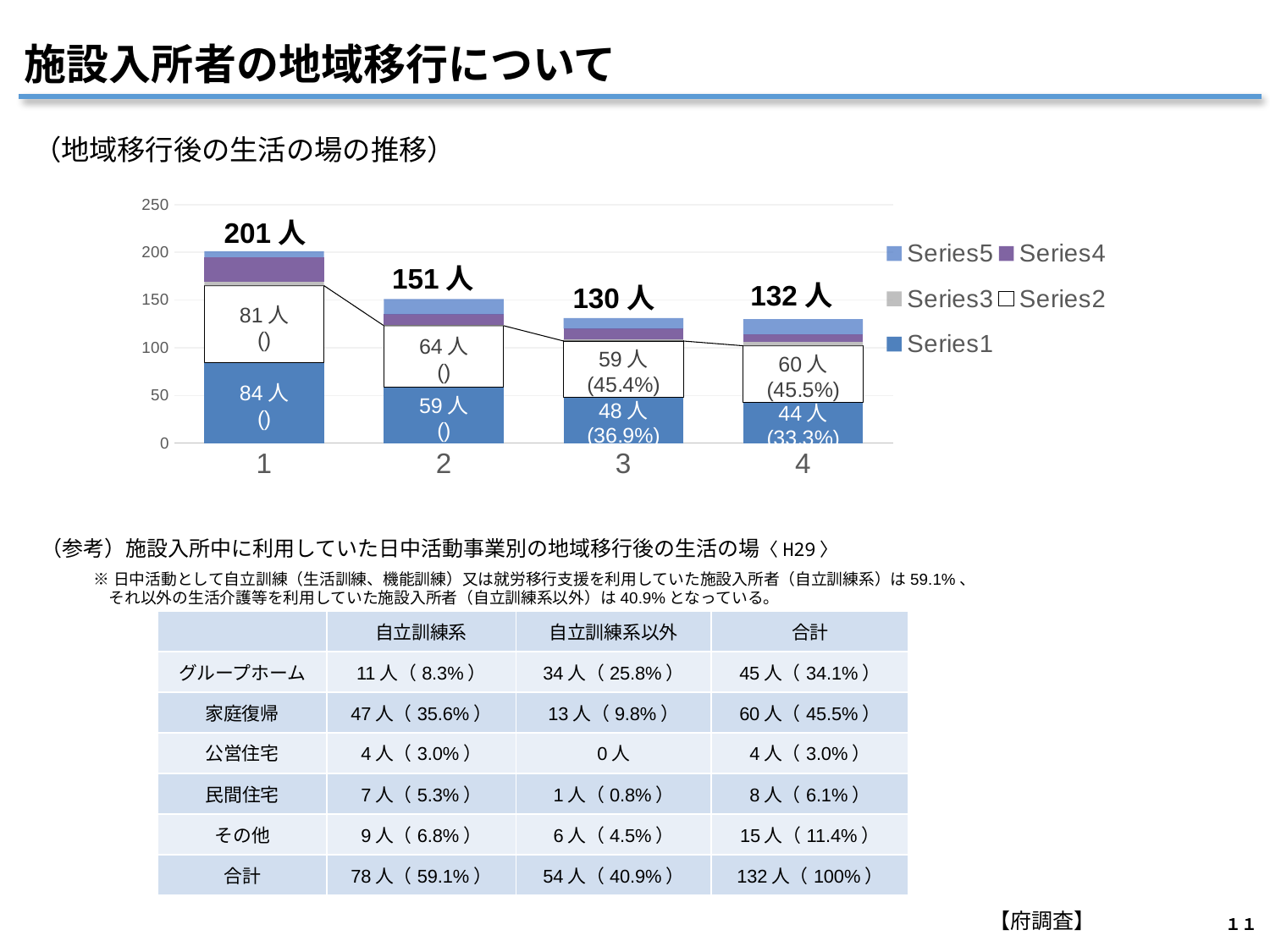

# 施設入所者の地域移行について
（地域移行後の生活の場の推移）

### Chart

| Category |  |  |  |  |  |
|---|---|---|---|---|---|
201人
151人
132人
130人
（参考）施設入所中に利用していた日中活動事業別の地域移行後の生活の場〈H29〉
※日中活動として自立訓練（生活訓練、機能訓練）又は就労移行支援を利用していた施設入所者（自立訓練系）は59.1%、それ以外の生活介護等を利用していた施設入所者（自立訓練系以外）は40.9%となっている。
|  | 自立訓練系 | 自立訓練系以外 | 合計 |
| --- | --- | --- | --- |
| グループホーム | 11人（8.3%） | 34人（25.8%） | 45人（34.1%） |
| 家庭復帰 | 47人（35.6%） | 13人（9.8%） | 60人（45.5%） |
| 公営住宅 | 4人（3.0%） | 0人 | 4人（3.0%） |
| 民間住宅 | 7人（5.3%） | 1人（0.8%） | 8人（6.1%） |
| その他 | 9人（6.8%） | 6人（4.5%） | 15人（11.4%） |
| 合計 | 78人（59.1%） | 54人（40.9%） | 132人（100%） |
１１
【府調査】